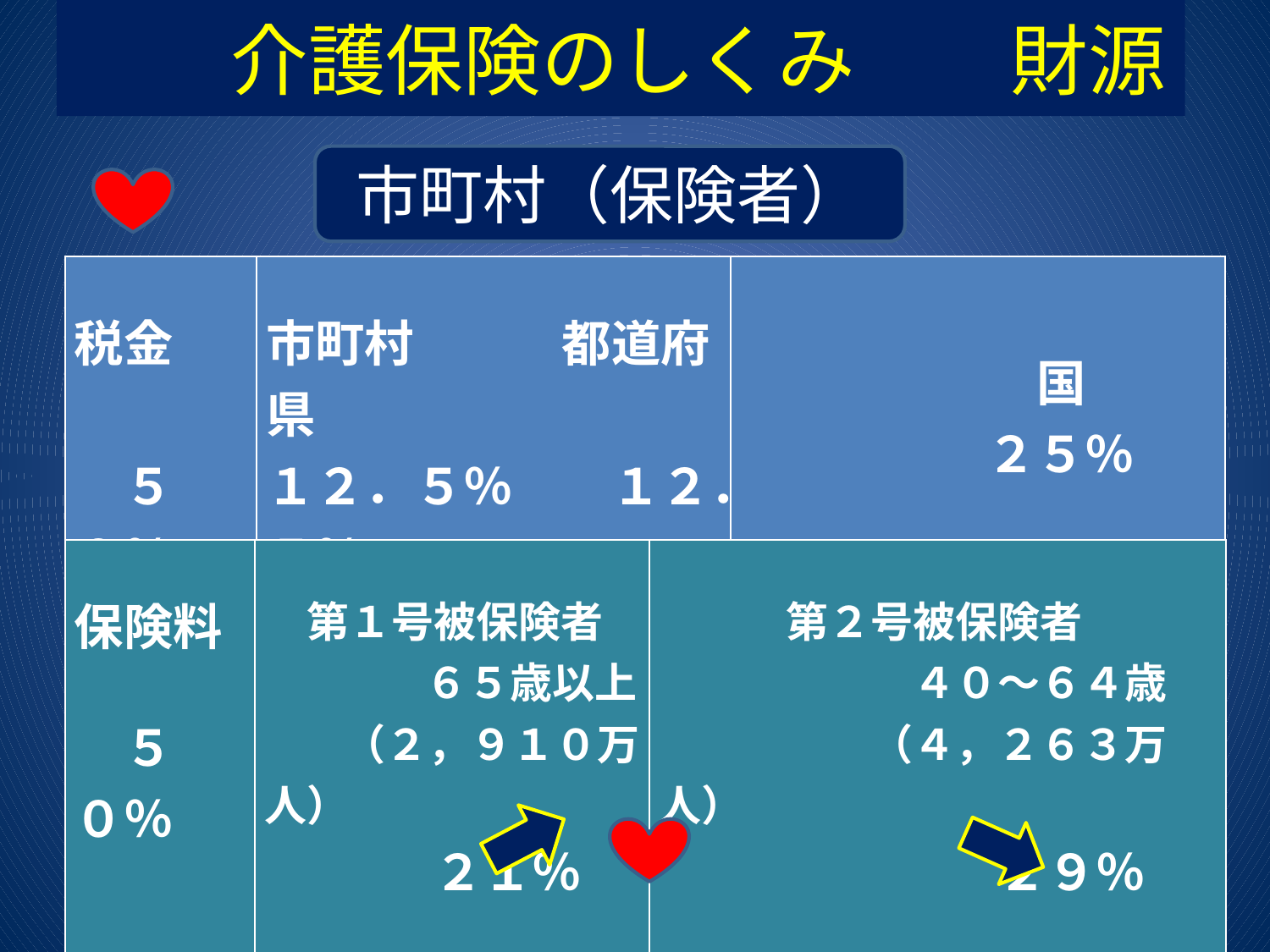

# 介護保険のしくみ　　財源
市町村（保険者）

| 税金 　 　５０％ | 市町村　　　都道府県 １２．５％　　１２．５％ | 国 　　　　　２５％ |
| --- | --- | --- |
| 保険料 　５０％ | 第１号被保険者 　　 ６５歳以上 （２，９１０万人） 　　　　２１％ | 第２号被保険者 　　　　　　４０～６４歳　 　　　　　（４，２６３万人）　　　　　　 　　　　　　　　２９％ |
| --- | --- | --- |